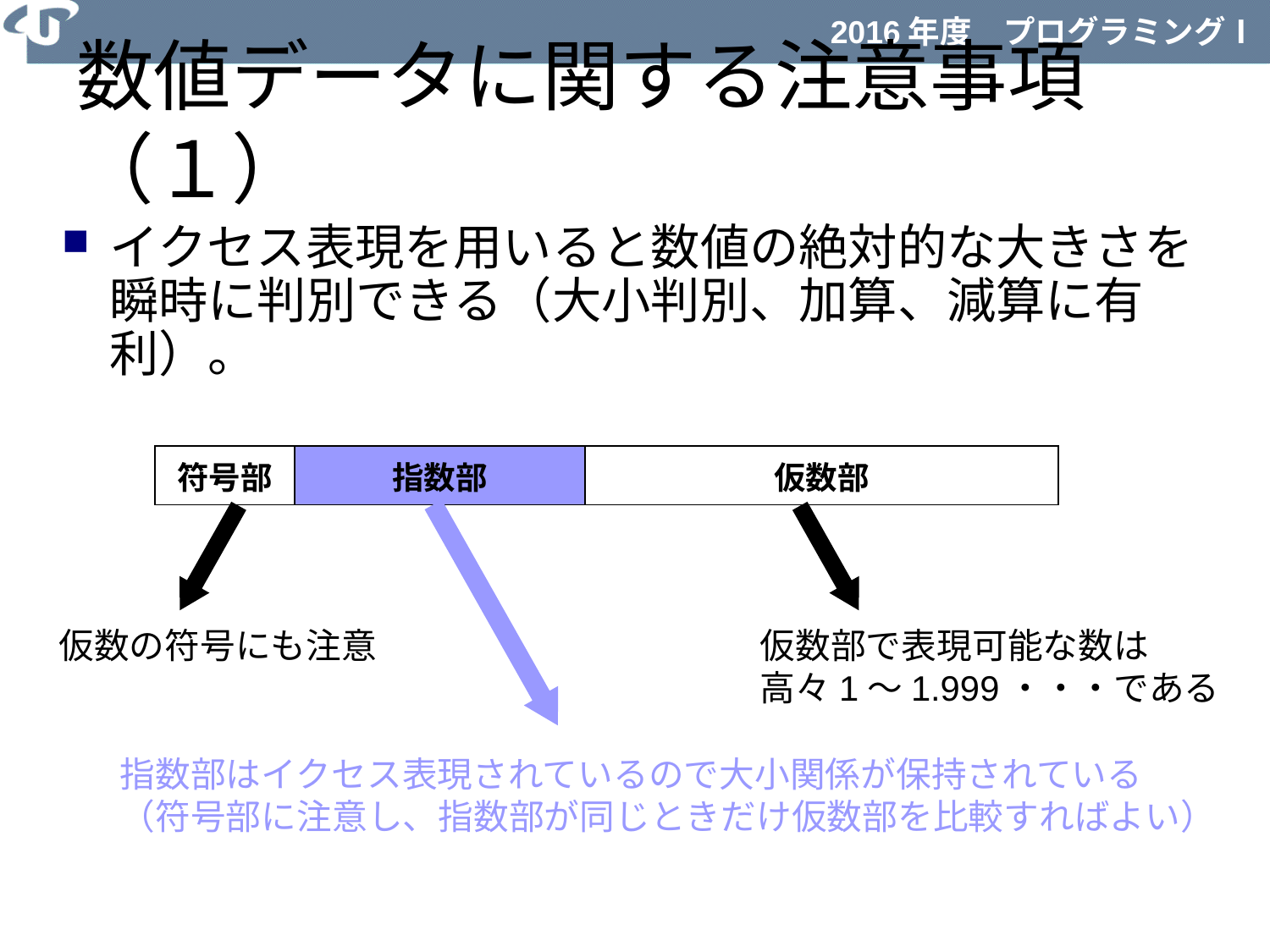

# 数値データに関する注意事項（１）
イクセス表現を用いると数値の絶対的な大きさを瞬時に判別できる（大小判別、加算、減算に有利）。
| 符号部 | 指数部 | 仮数部 |
| --- | --- | --- |

仮数の符号にも注意
仮数部で表現可能な数は
高々1～1.999・・・である
指数部はイクセス表現されているので大小関係が保持されている
（符号部に注意し、指数部が同じときだけ仮数部を比較すればよい）